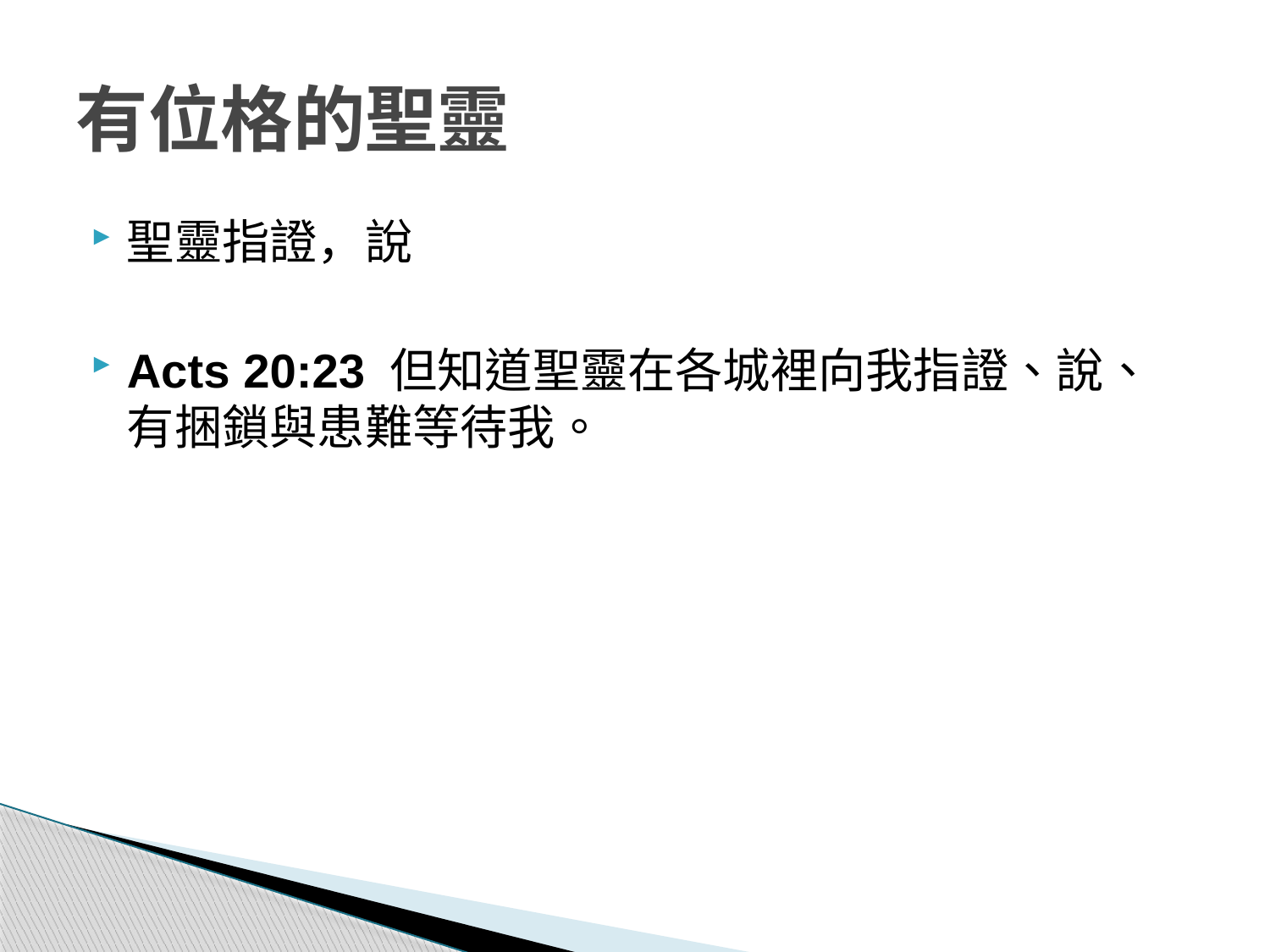

# 有位格的聖靈
聖靈指證，說

Acts 20:23 但知道聖靈在各城裡向我指證、說、有捆鎖與患難等待我。